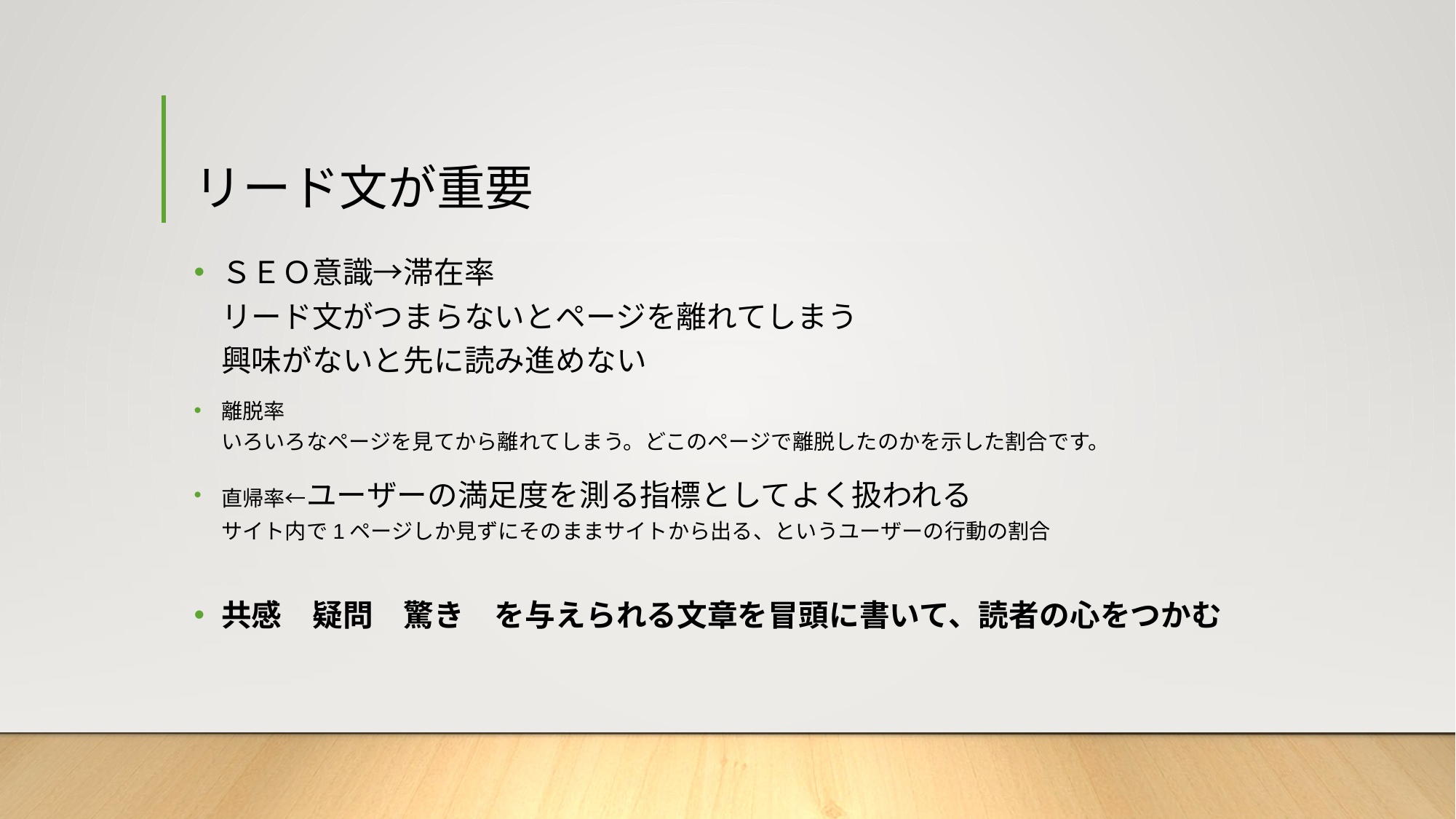

# リード文が重要
ＳＥＯ意識→滞在率
リード文がつまらないとページを離れてしまう
興味がないと先に読み進めない
離脱率
いろいろなページを見てから離れてしまう。どこのページで離脱したのかを示した割合です。
直帰率←ユーザーの満足度を測る指標としてよく扱われる
サイト内で1ページしか見ずにそのままサイトから出る、というユーザーの行動の割合
共感　疑問　驚き　を与えられる文章を冒頭に書いて、読者の心をつかむ